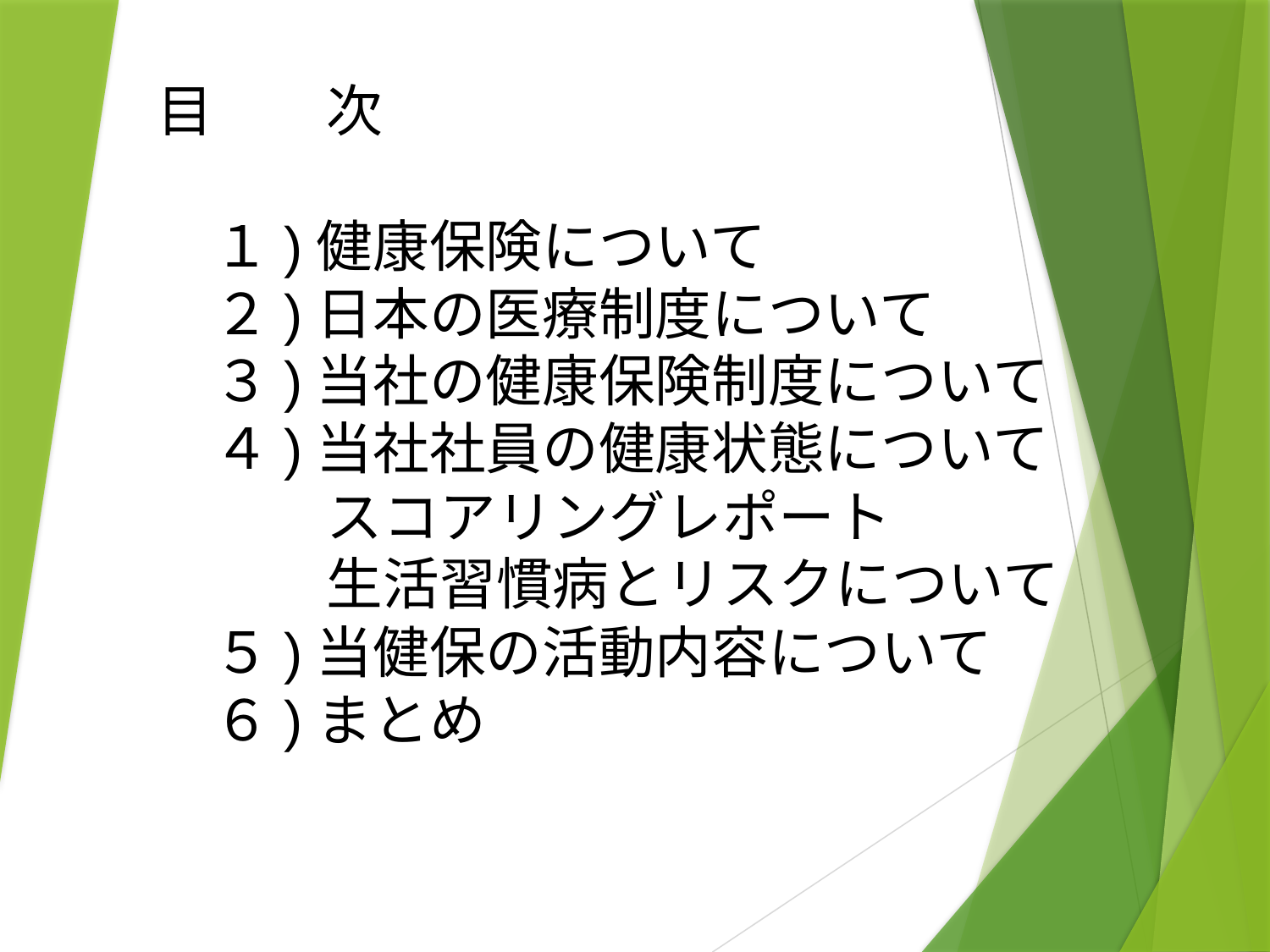

目　　次

　１)健康保険について
　２)日本の医療制度について
　３)当社の健康保険制度について
　４)当社社員の健康状態について
　　　スコアリングレポート
　　　生活習慣病とリスクについて
　５)当健保の活動内容について
　６)まとめ